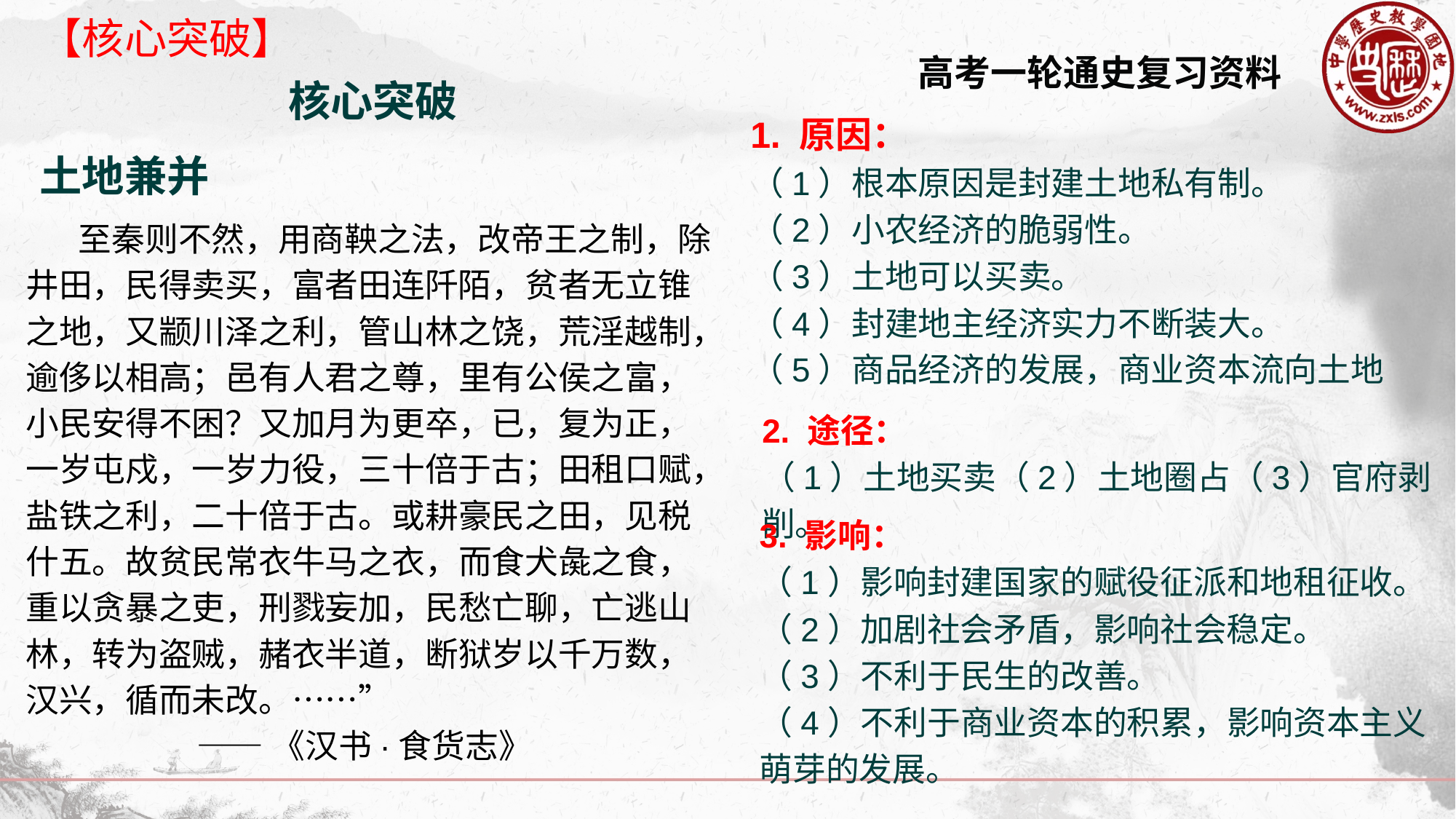

【核心突破】
核心突破
1. 原因：
（1）根本原因是封建土地私有制。
（2）小农经济的脆弱性。
（3）土地可以买卖。
（4）封建地主经济实力不断装大。
（5）商品经济的发展，商业资本流向土地
土地兼并
      至秦则不然，用商鞅之法，改帝王之制，除井田，民得卖买，富者田连阡陌，贫者无立锥之地，又颛川泽之利，管山林之饶，荒淫越制，逾侈以相高；邑有人君之尊，里有公侯之富，小民安得不困？又加月为更卒，已，复为正，一岁屯戍，一岁力役，三十倍于古；田租口赋，盐铁之利，二十倍于古。或耕豪民之田，见税什五。故贫民常衣牛马之衣，而食犬彘之食，重以贪暴之吏，刑戮妄加，民愁亡聊，亡逃山林，转为盗贼，赭衣半道，断狱岁以千万数，汉兴，循而未改。……”
                       ——《汉书·食货志》
2. 途径：
（1）土地买卖（2）土地圈占（3）官府剥削。
3. 影响：
（1）影响封建国家的赋役征派和地租征收。
（2）加剧社会矛盾，影响社会稳定。
（3）不利于民生的改善。
（4）不利于商业资本的积累，影响资本主义萌芽的发展。